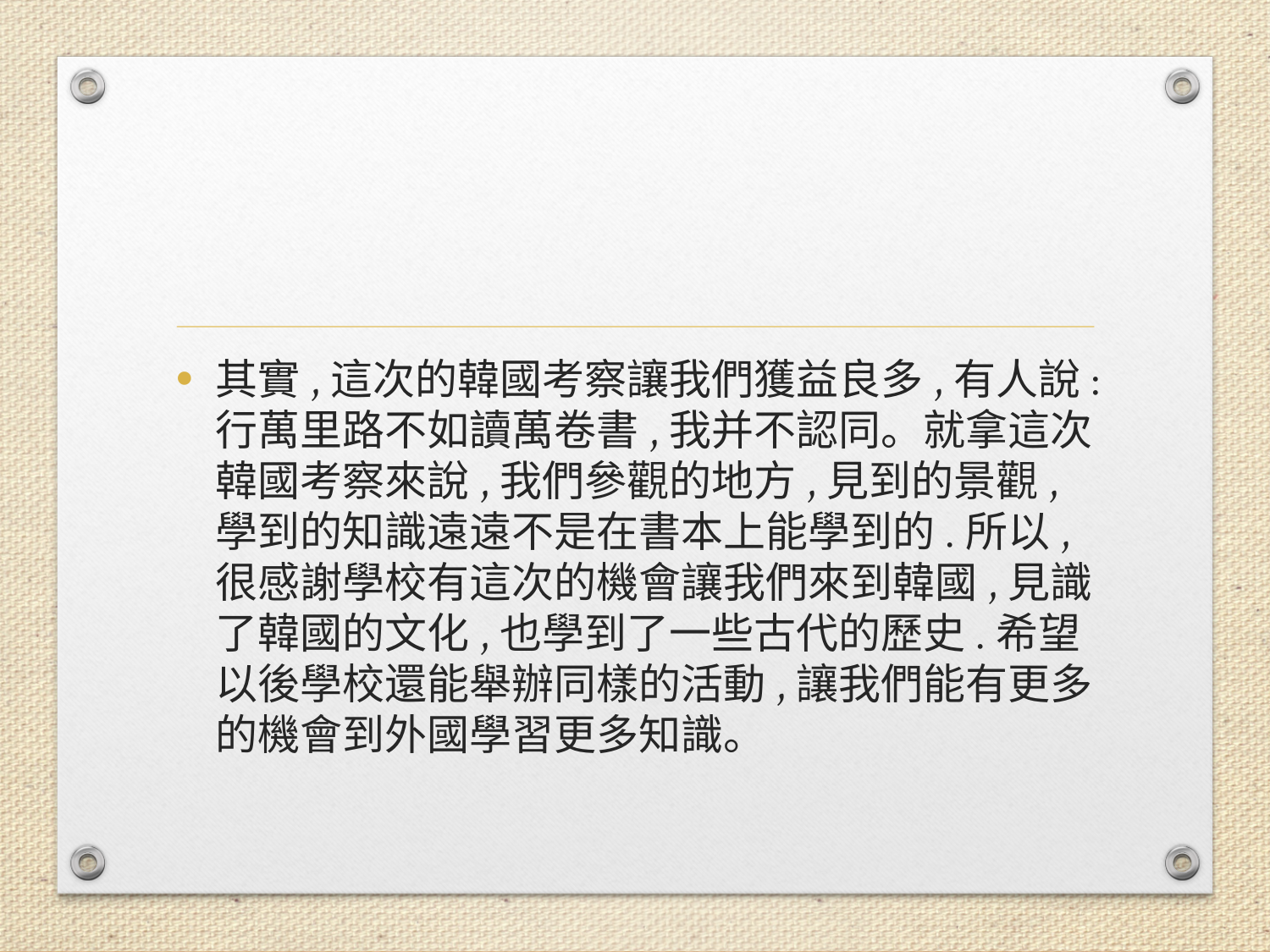

#
其實,這次的韓國考察讓我們獲益良多,有人說:行萬里路不如讀萬卷書,我并不認同。就拿這次韓國考察來說,我們參觀的地方,見到的景觀,學到的知識遠遠不是在書本上能學到的.所以,很感謝學校有這次的機會讓我們來到韓國,見識了韓國的文化,也學到了一些古代的歷史.希望以後學校還能舉辦同樣的活動,讓我們能有更多的機會到外國學習更多知識。